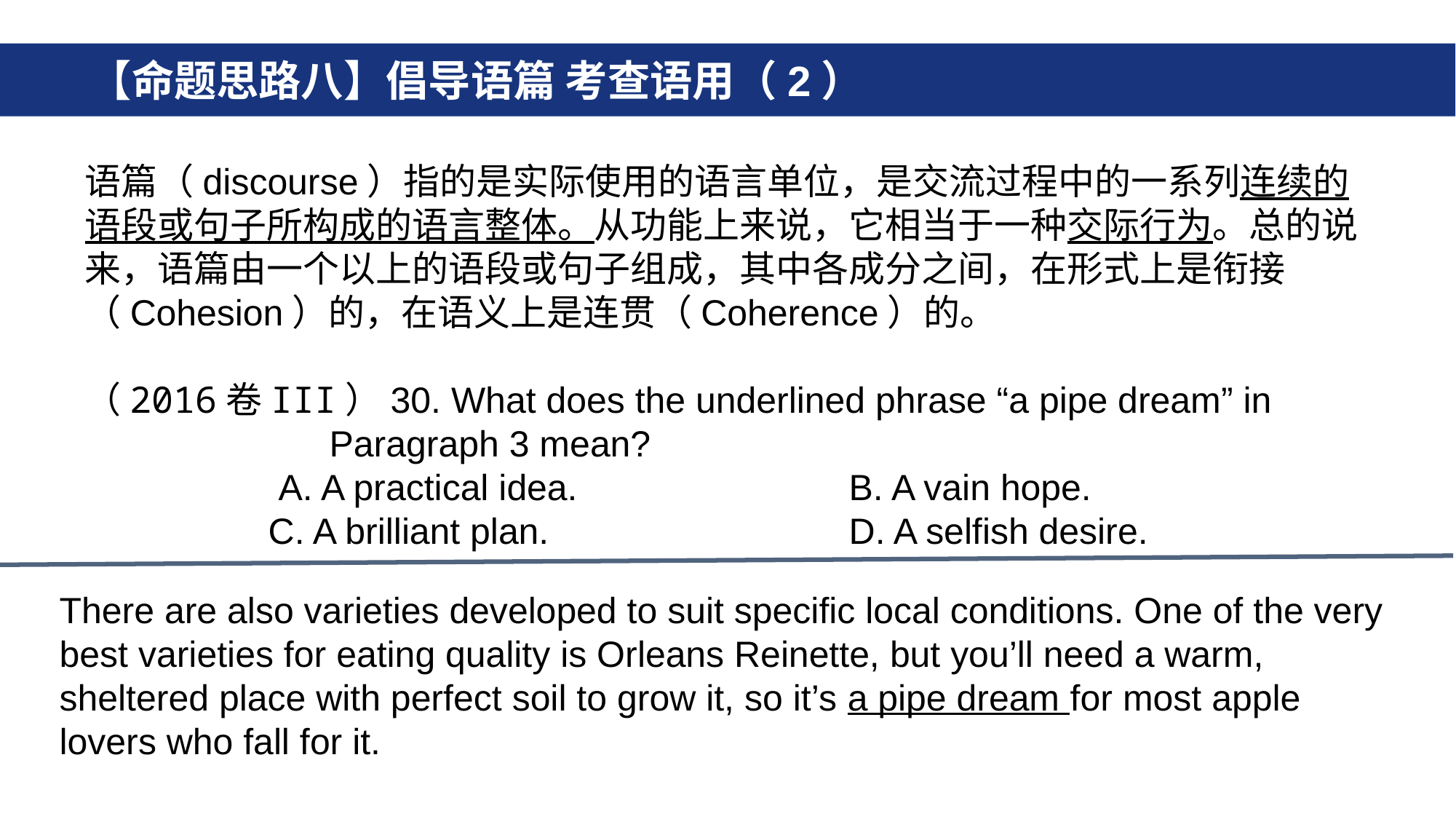

# 【命题思路八】倡导语篇 考查语用（2）
语篇（discourse）指的是实际使用的语言单位，是交流过程中的一系列连续的语段或句子所构成的语言整体。从功能上来说，它相当于一种交际行为。总的说来，语篇由一个以上的语段或句子组成，其中各成分之间，在形式上是衔接（Cohesion）的，在语义上是连贯（Coherence）的。

（2016卷III）30. What does the underlined phrase “a pipe dream” in
                        Paragraph 3 mean?
                   A. A practical idea.  	 		B. A vain hope.
                  C. A brilliant plan.     			D. A selfish desire.

There are also varieties developed to suit specific local conditions. One of the very best varieties for eating quality is Orleans Reinette, but you’ll need a warm, sheltered place with perfect soil to grow it, so it’s a pipe dream for most apple lovers who fall for it.